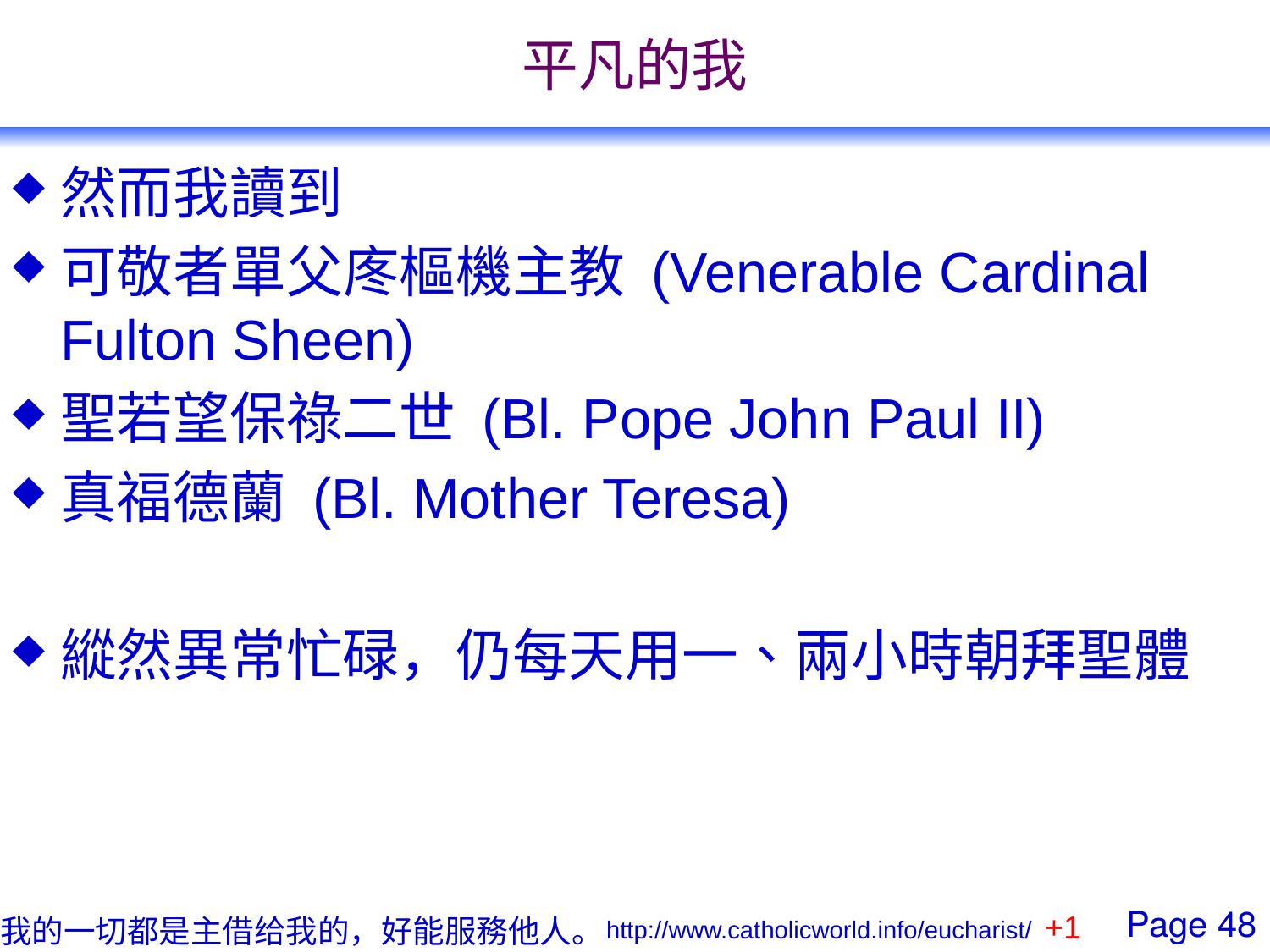

# 平凡的我
然而我讀到
可敬者單父庝樞機主教 (Venerable Cardinal Fulton Sheen)
聖若望保祿二世 (Bl. Pope John Paul II)
真福德蘭 (Bl. Mother Teresa)

縱然異常忙碌，仍每天用一、兩小時朝拜聖體
+1